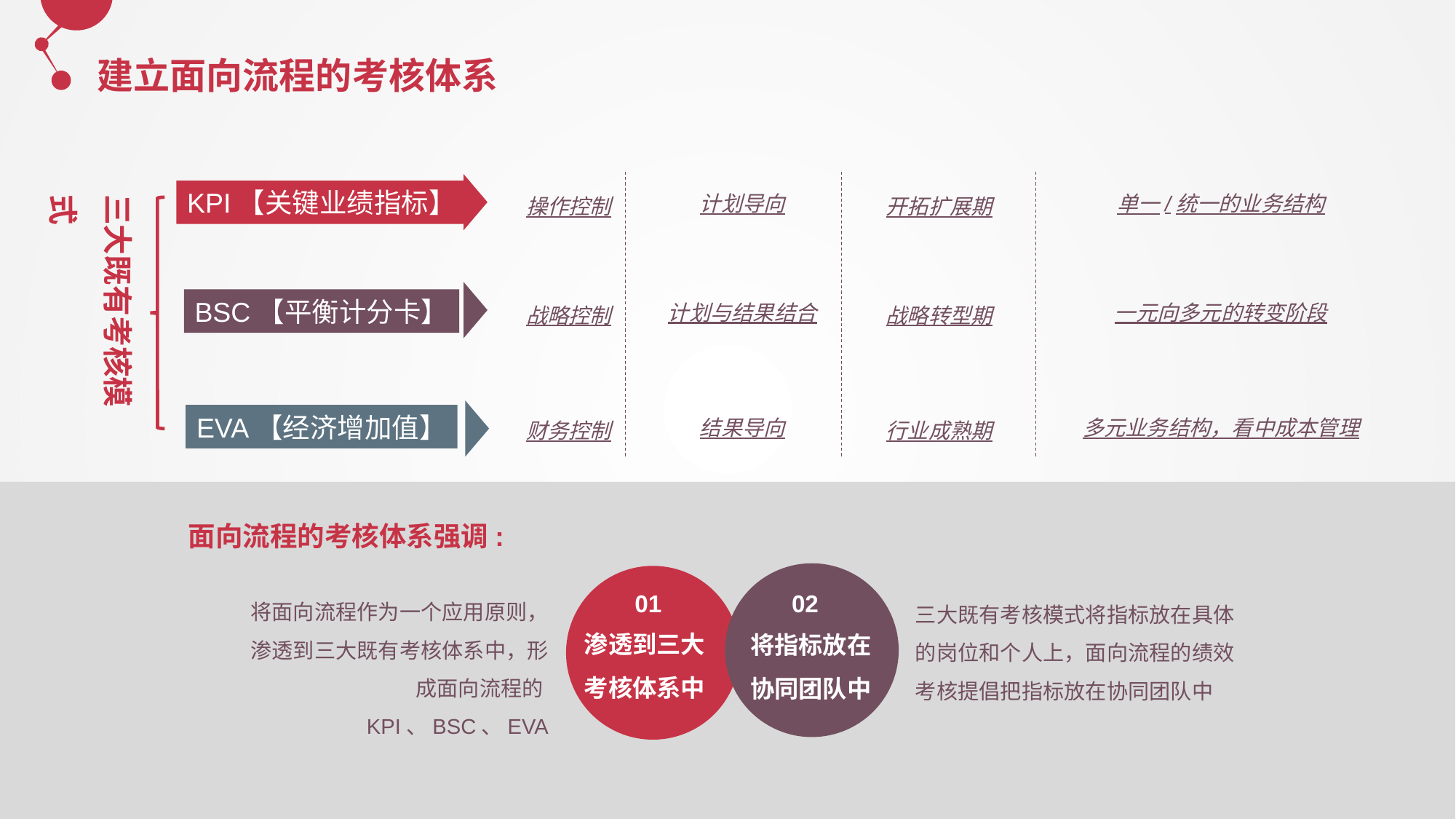

建立面向流程的考核体系
计划导向
单一/统一的业务结构
操作控制
开拓扩展期
KPI【关键业绩指标】
三大既有考核模式

计划与结果结合
一元向多元的转变阶段
战略控制
战略转型期
BSC【平衡计分卡】

结果导向
多元业务结构，看中成本管理
财务控制
行业成熟期
EVA【经济增加值】

面向流程的考核体系强调:

01
02
将面向流程作为一个应用原则，渗透到三大既有考核体系中，形成面向流程的KPI、BSC、EVA
三大既有考核模式将指标放在具体的岗位和个人上，面向流程的绩效考核提倡把指标放在协同团队中
渗透到三大考核体系中
将指标放在协同团队中